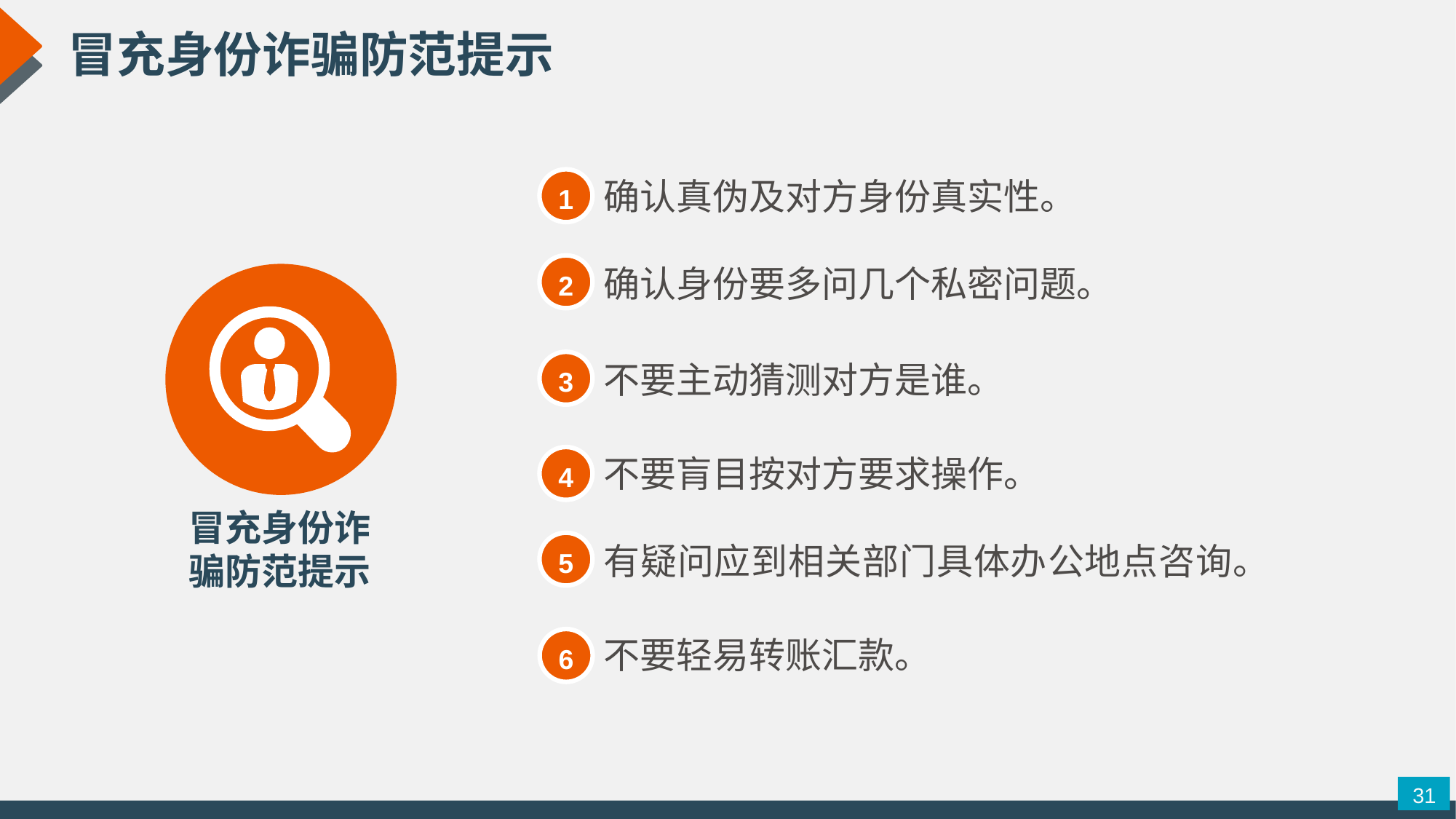

冒充身份诈骗防范提示

确认真伪及对方身份真实性。
1
2
确认身份要多问几个私密问题。

3
不要主动猜测对方是谁。
不要肓目按对方要求操作。
4
冒充身份诈骗防范提示
5
有疑问应到相关部门具体办公地点咨询。
不要轻易转账汇款。
6